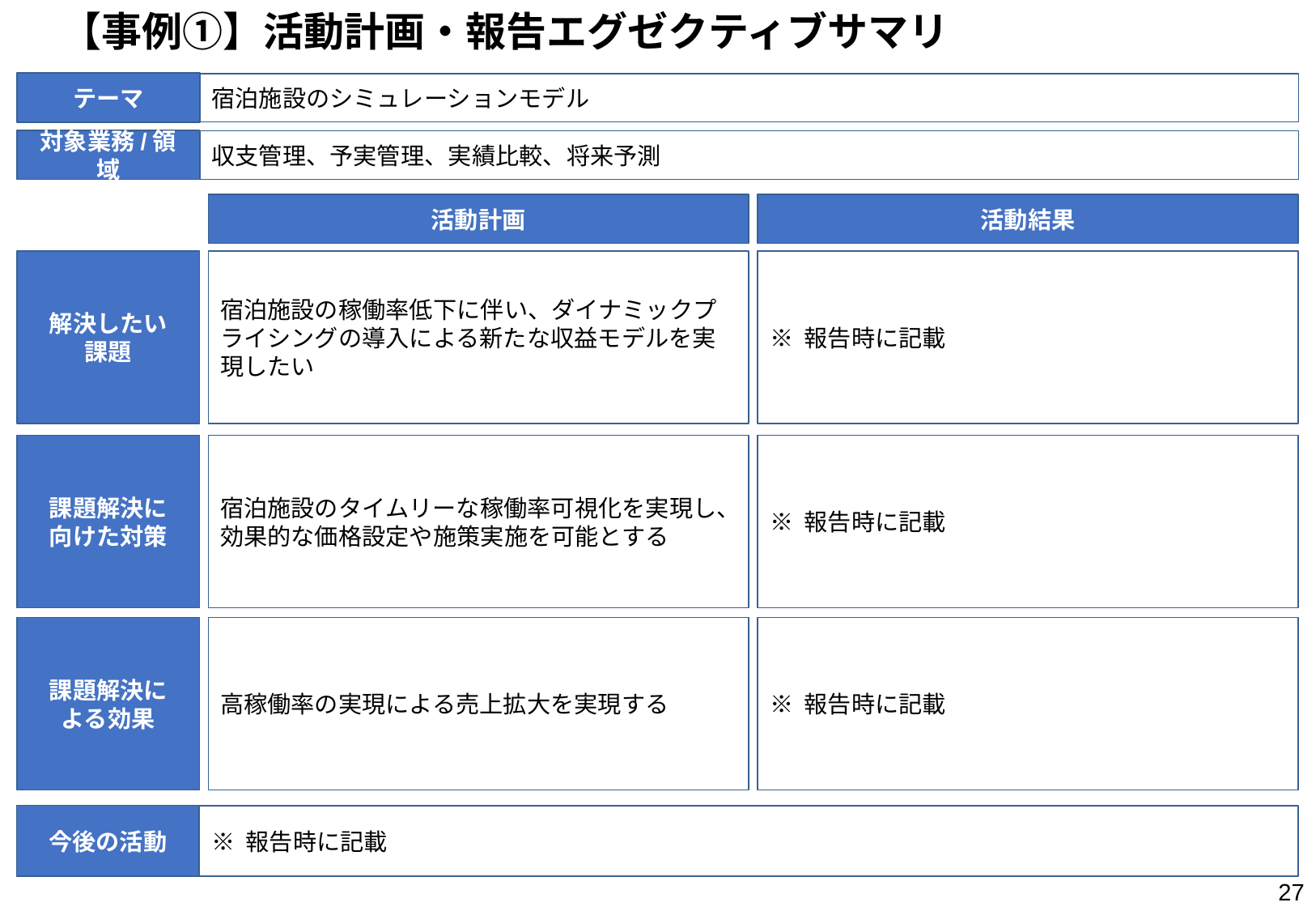

【事例①】活動計画・報告エグゼクティブサマリ
テーマ
宿泊施設のシミュレーションモデル
対象業務/領域
収支管理、予実管理、実績比較、将来予測
活動計画
活動結果
解決したい
課題
宿泊施設の稼働率低下に伴い、ダイナミックプライシングの導入による新たな収益モデルを実現したい
※ 報告時に記載
課題解決に
向けた対策
宿泊施設のタイムリーな稼働率可視化を実現し、効果的な価格設定や施策実施を可能とする
※ 報告時に記載
課題解決に
よる効果
高稼働率の実現による売上拡大を実現する
※ 報告時に記載
今後の活動
※ 報告時に記載
27